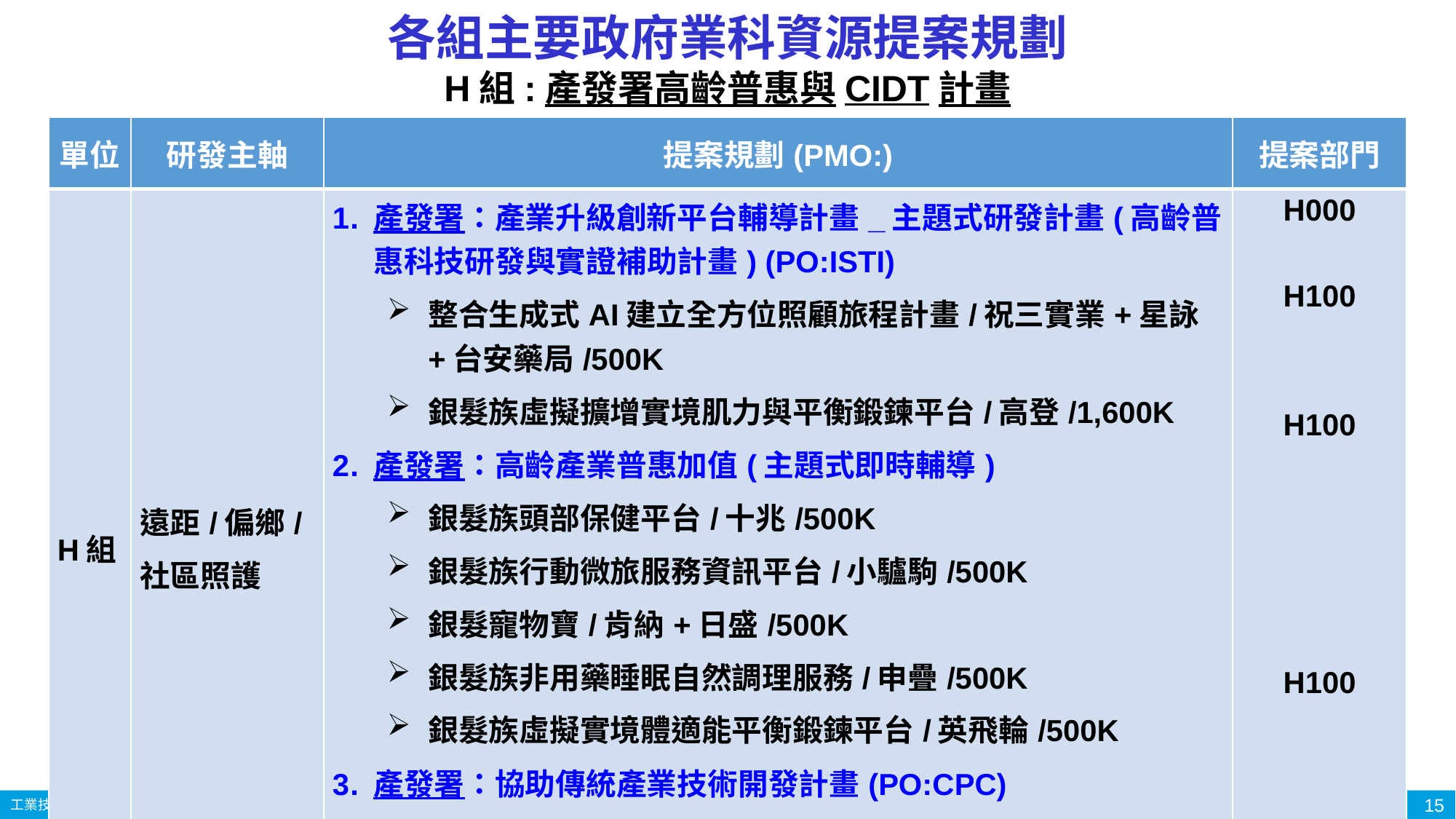

# 各組主要政府業科資源提案規劃 H組:產發署高齡普惠與CIDT計畫
| 單位 | 研發主軸 | 提案規劃(PMO:) | 提案部門 |
| --- | --- | --- | --- |
| H組 | 遠距/偏鄉/ 社區照護 | 產發署：產業升級創新平台輔導計畫\_主題式研發計畫(高齡普惠科技研發與實證補助計畫) (PO:ISTI) 整合生成式AI建立全方位照顧旅程計畫/祝三實業+星詠+台安藥局/500K 銀髮族虛擬擴增實境肌力與平衡鍛鍊平台/高登/1,600K 產發署：高齡產業普惠加值(主題式即時輔導) 銀髮族頭部保健平台/十兆/500K 銀髮族行動微旅服務資訊平台/小驢駒/500K 銀髮寵物寶/肯納+日盛/500K 銀髮族非用藥睡眠自然調理服務/申疊/500K 銀髮族虛擬實境體適能平衡鍛鍊平台/英飛輪/500K 產發署：協助傳統產業技術開發計畫(PO:CPC) 智慧藥局一站式銀髮族精準照護補給站/欣辰+小驢駒+台醫光電/1,500K | H000 H100 H100 H100 |